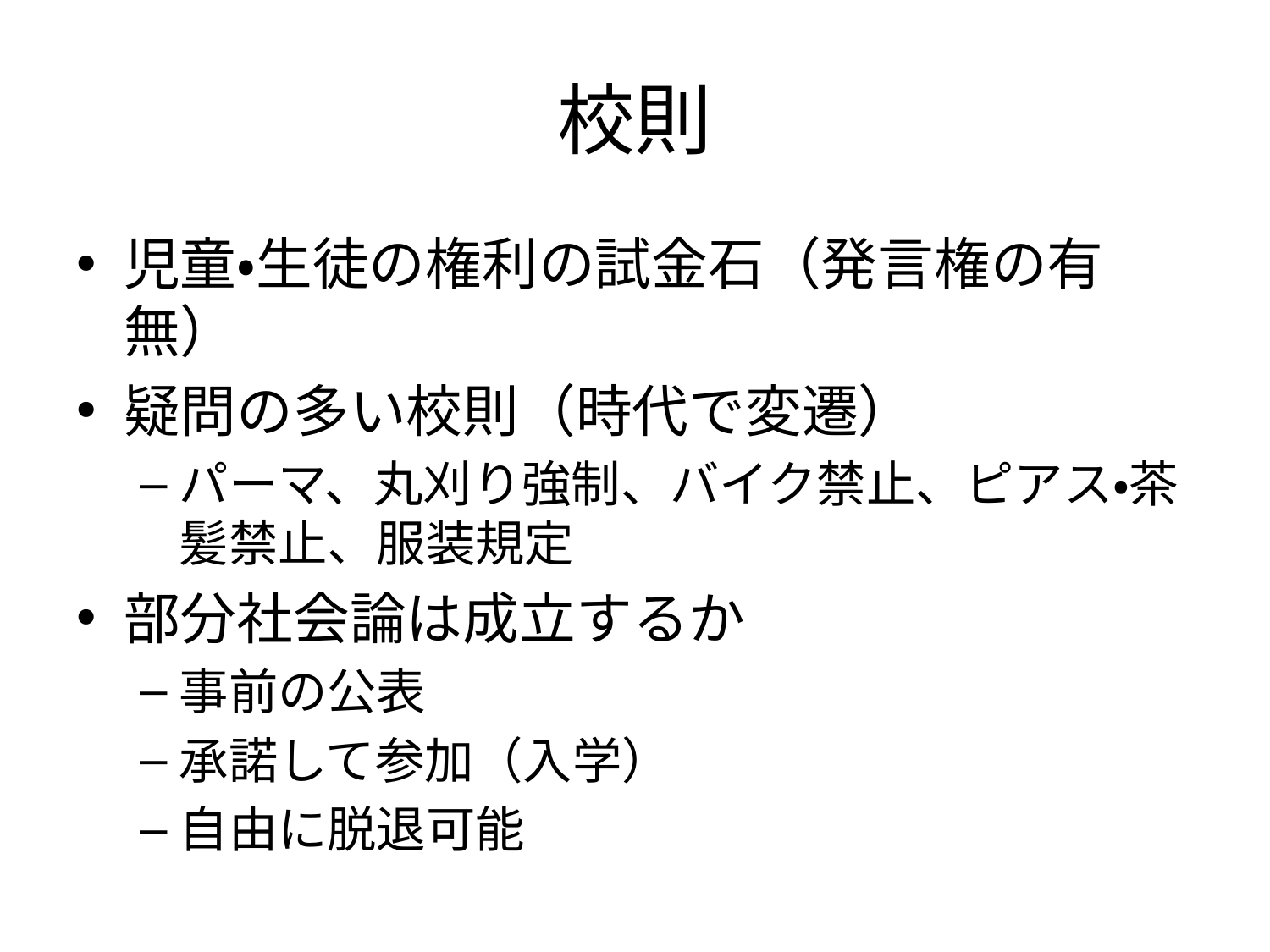

# 校則
児童・生徒の権利の試金石（発言権の有無）
疑問の多い校則（時代で変遷）
パーマ、丸刈り強制、バイク禁止、ピアス・茶髪禁止、服装規定
部分社会論は成立するか
事前の公表
承諾して参加（入学）
自由に脱退可能